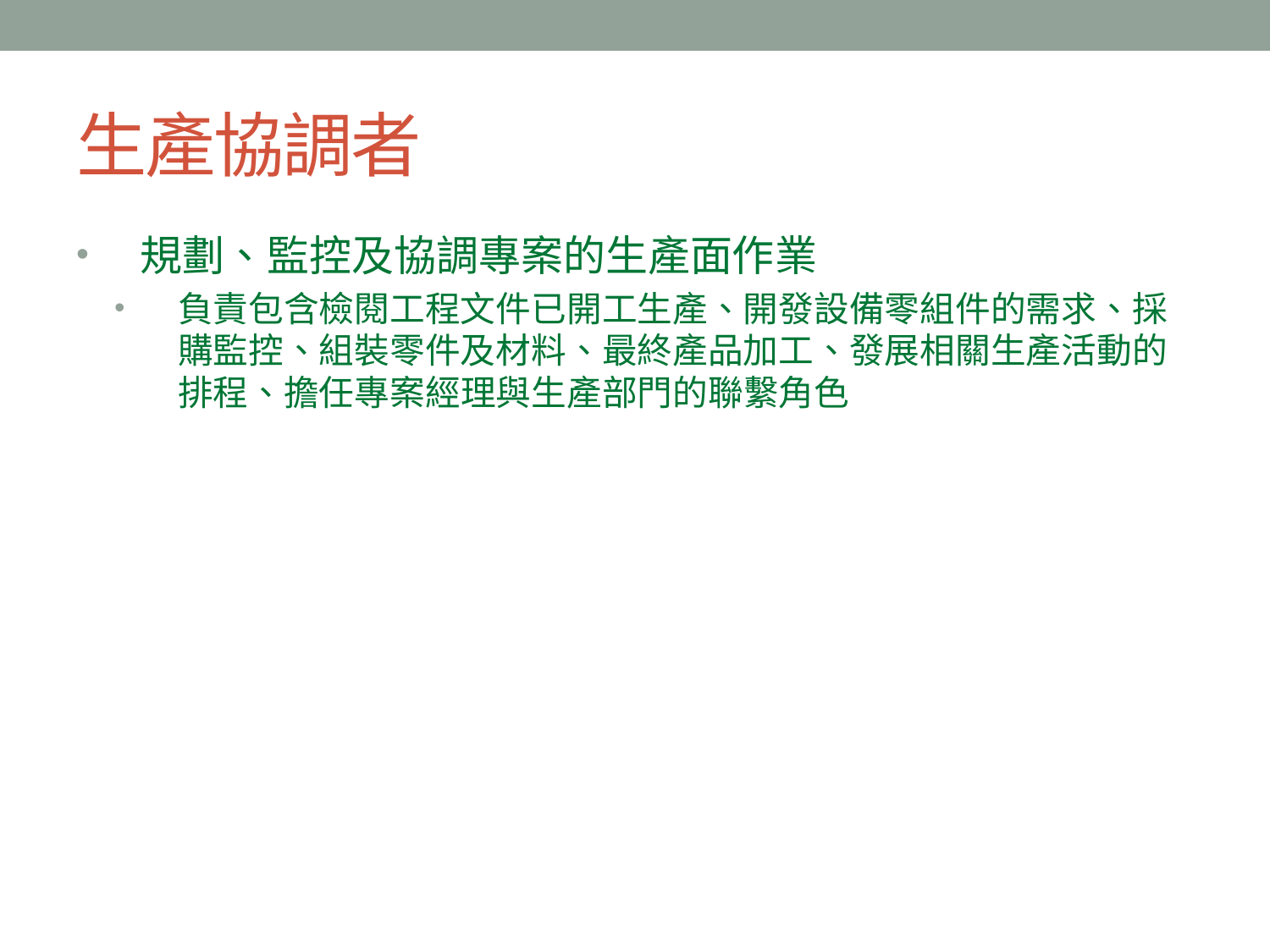

# 生產協調者
規劃、監控及協調專案的生產面作業
負責包含檢閱工程文件已開工生產、開發設備零組件的需求、採購監控、組裝零件及材料、最終產品加工、發展相關生產活動的排程、擔任專案經理與生產部門的聯繫角色